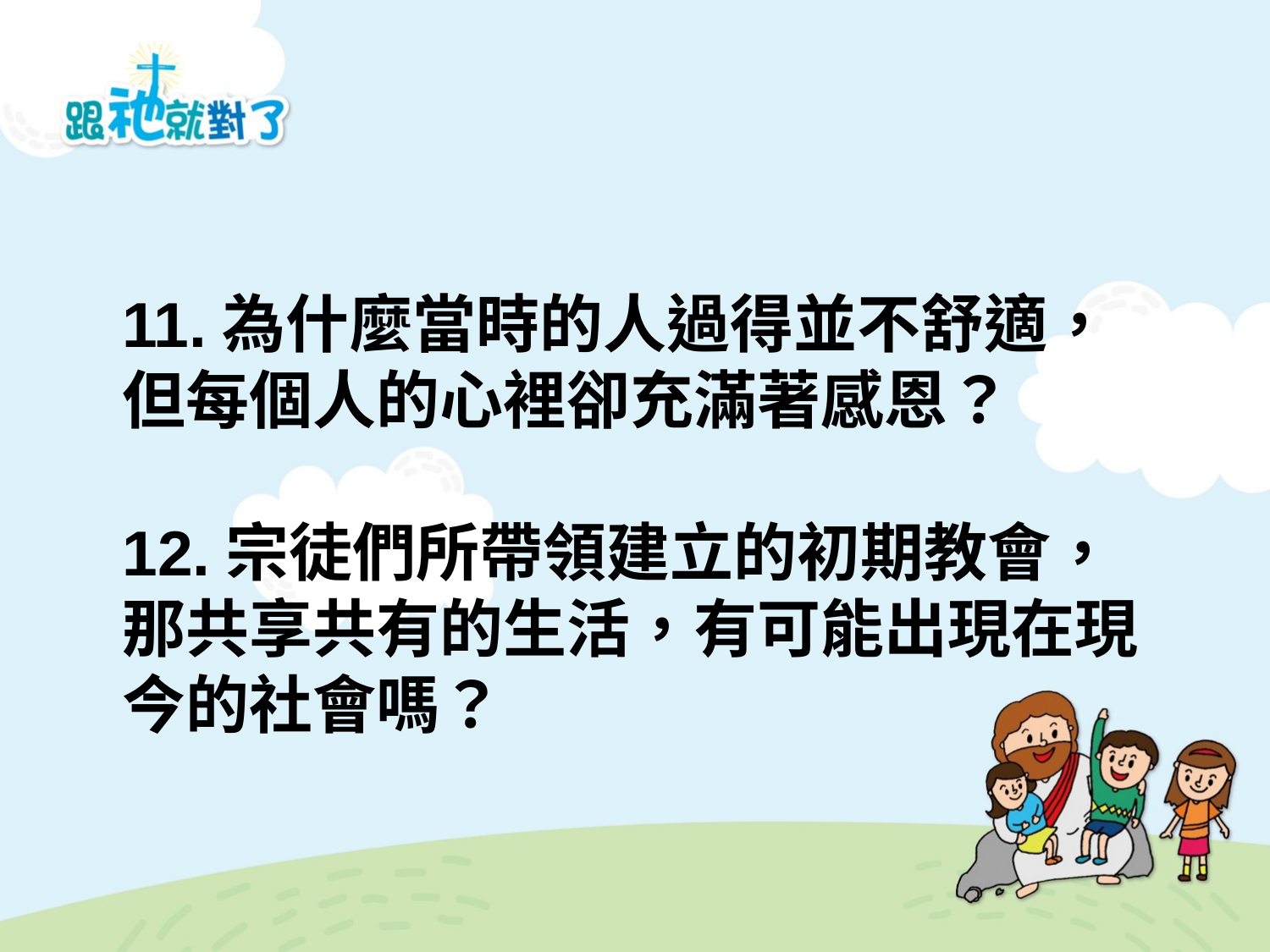

11.為什麼當時的人過得並不舒適，但每個人的心裡卻充滿著感恩？

12.宗徒們所帶領建立的初期教會，那共享共有的生活，有可能出現在現今的社會嗎？